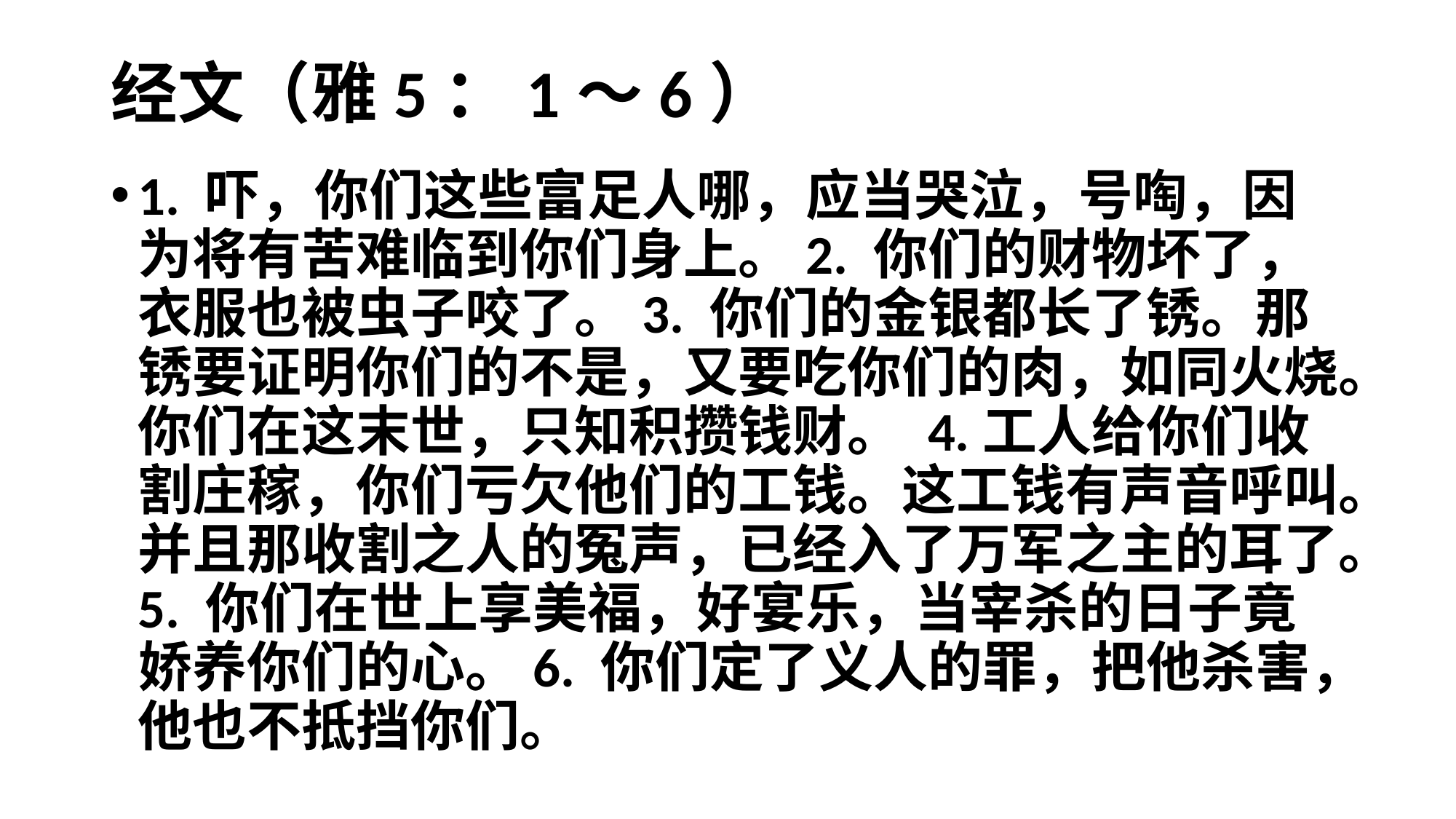

# 经文（雅5：1～6）
1. 吓，你们这些富足人哪，应当哭泣，号啕，因为将有苦难临到你们身上。2. 你们的财物坏了，衣服也被虫子咬了。3. 你们的金银都长了锈。那锈要证明你们的不是，又要吃你们的肉，如同火烧。你们在这末世，只知积攒钱财。 4.工人给你们收割庄稼，你们亏欠他们的工钱。这工钱有声音呼叫。并且那收割之人的冤声，已经入了万军之主的耳了。5. 你们在世上享美福，好宴乐，当宰杀的日子竟娇养你们的心。6. 你们定了义人的罪，把他杀害，他也不抵挡你们。